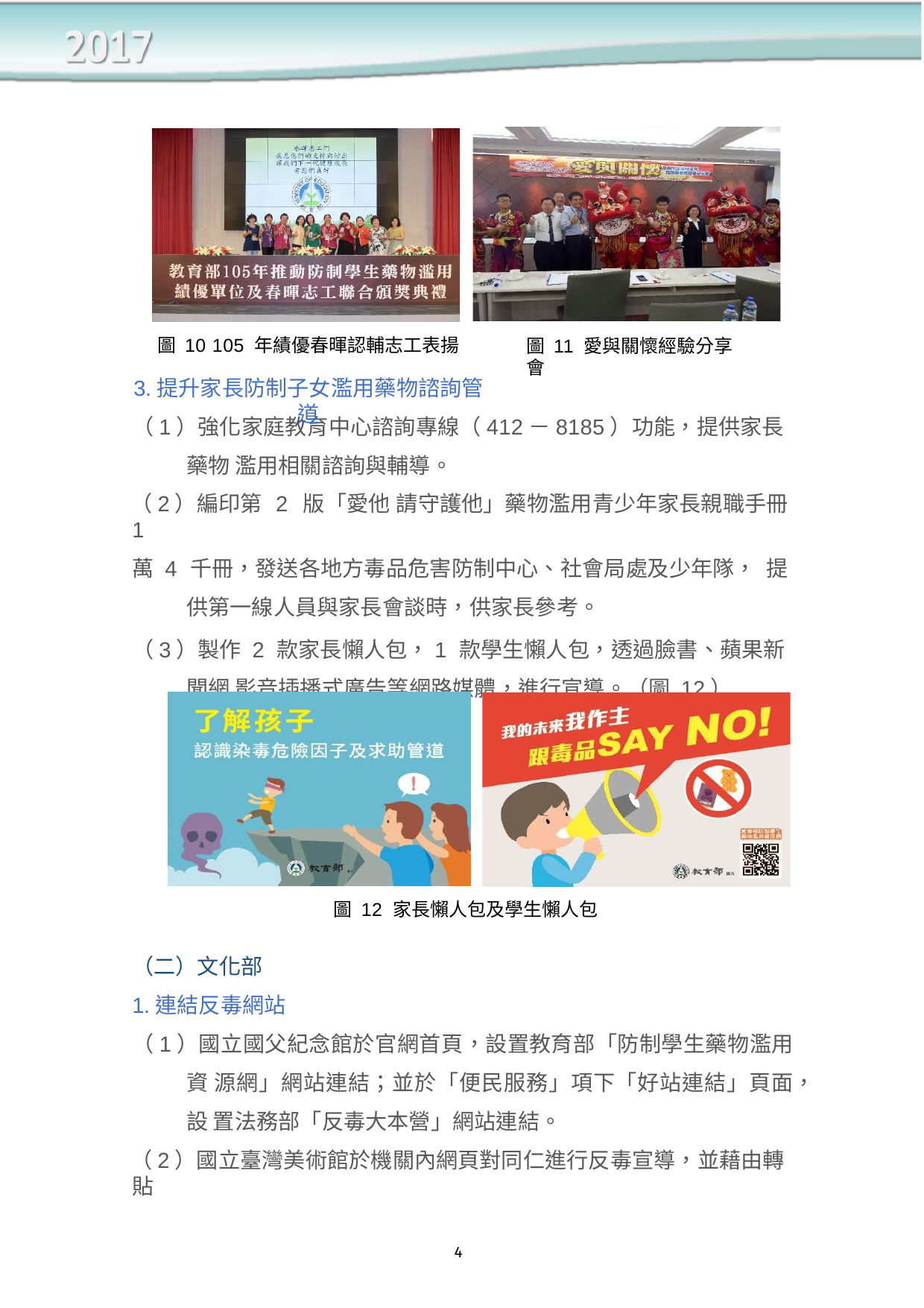

圖 10 105 年績優春暉認輔志工表揚
3.提升家長防制子女濫用藥物諮詢管道
圖 11 愛與關懷經驗分享會

（1）強化家庭教育中心諮詢專線（412－8185）功能，提供家長藥物 濫用相關諮詢與輔導。
（2）編印第 2 版「愛他 請守護他」藥物濫用青少年家長親職手冊 1
萬 4 千冊，發送各地方毒品危害防制中心、社會局處及少年隊，  提供第一線人員與家長會談時，供家長參考。
（3）製作 2 款家長懶人包，1 款學生懶人包，透過臉書、蘋果新聞網 影音插播式廣告等網路媒體，進行宣導。（圖 12）

圖 12 家長懶人包及學生懶人包

（二）文化部
1.連結反毒網站
（1）國立國父紀念館於官網首頁，設置教育部「防制學生藥物濫用資 源網」網站連結；並於「便民服務」項下「好站連結」頁面，設 置法務部「反毒大本營」網站連結。
（2）國立臺灣美術館於機關內網頁對同仁進行反毒宣導，並藉由轉貼

4